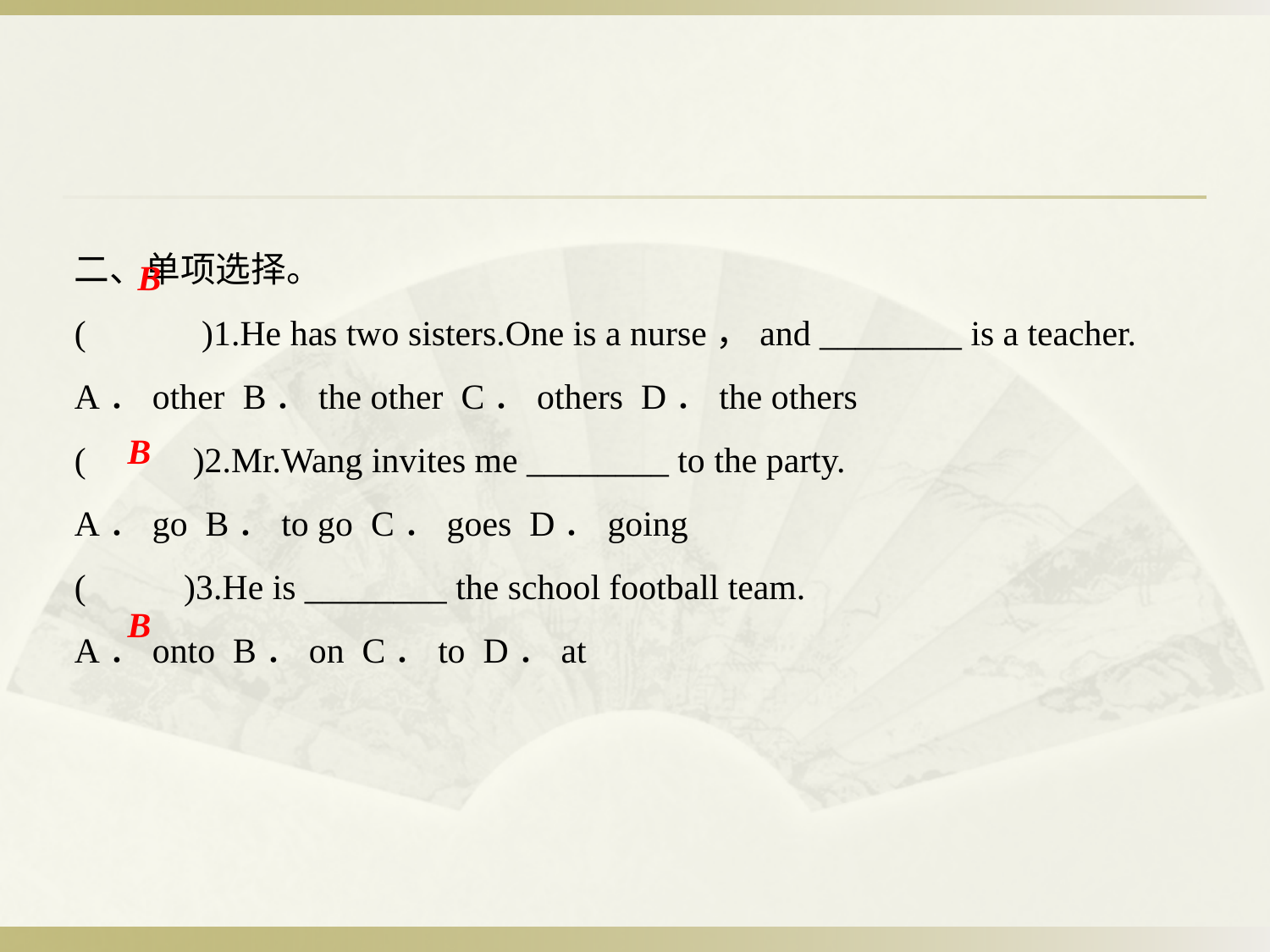

二、单项选择。
(             )1.He has two sisters.One is a nurse，and ________ is a teacher.
A．other  B．the other  C．others  D．the others
(            )2.Mr.Wang invites me ________ to the party.
A．go  B．to go  C．goes  D．going
(           )3.He is ________ the school football team.
A．onto  B．on  C．to  D．at
B
B
B